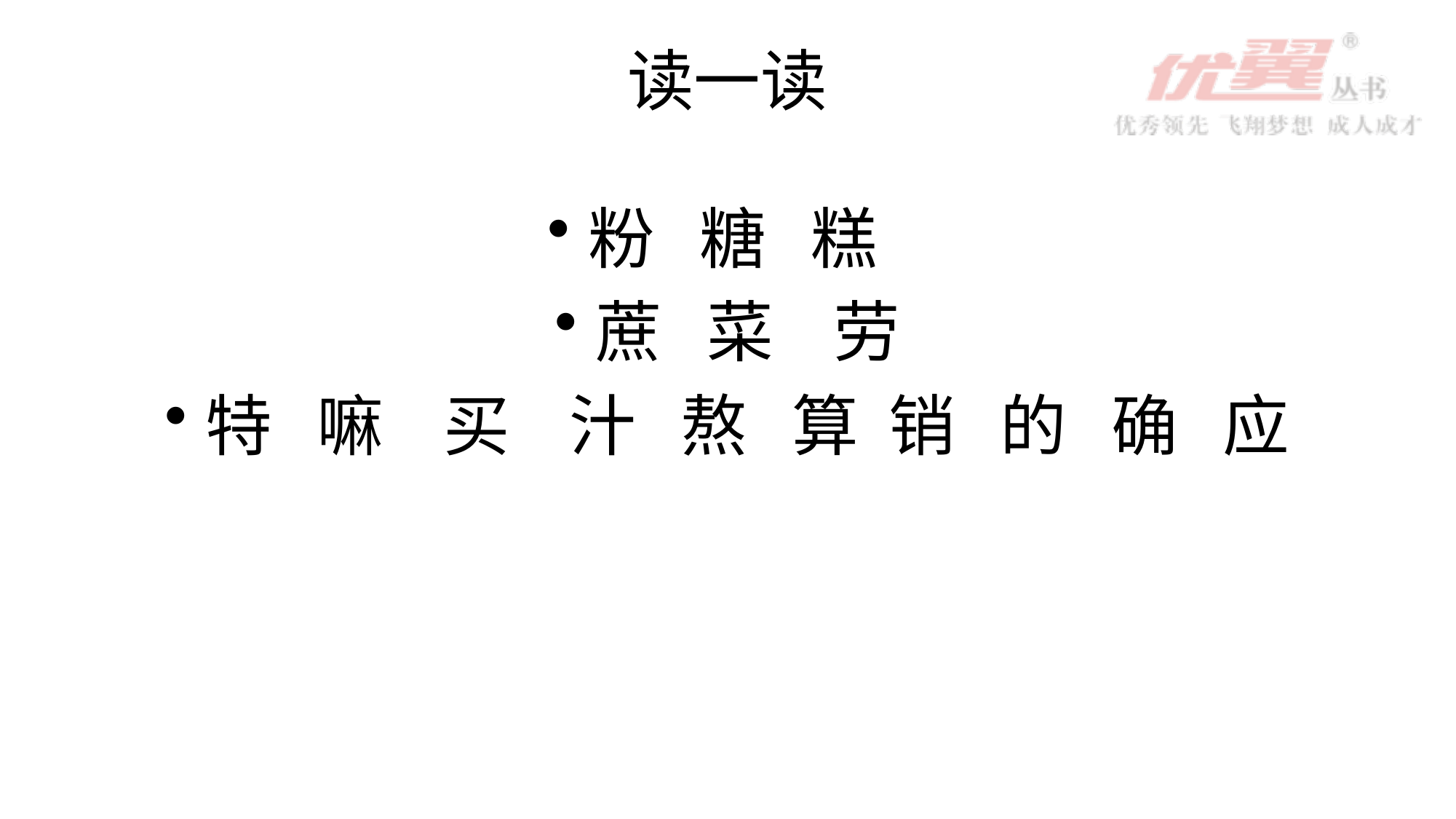

# 读一读
粉   糖   糕
蔗   菜    劳
特   嘛    买    汁   熬   算  销   的   确   应